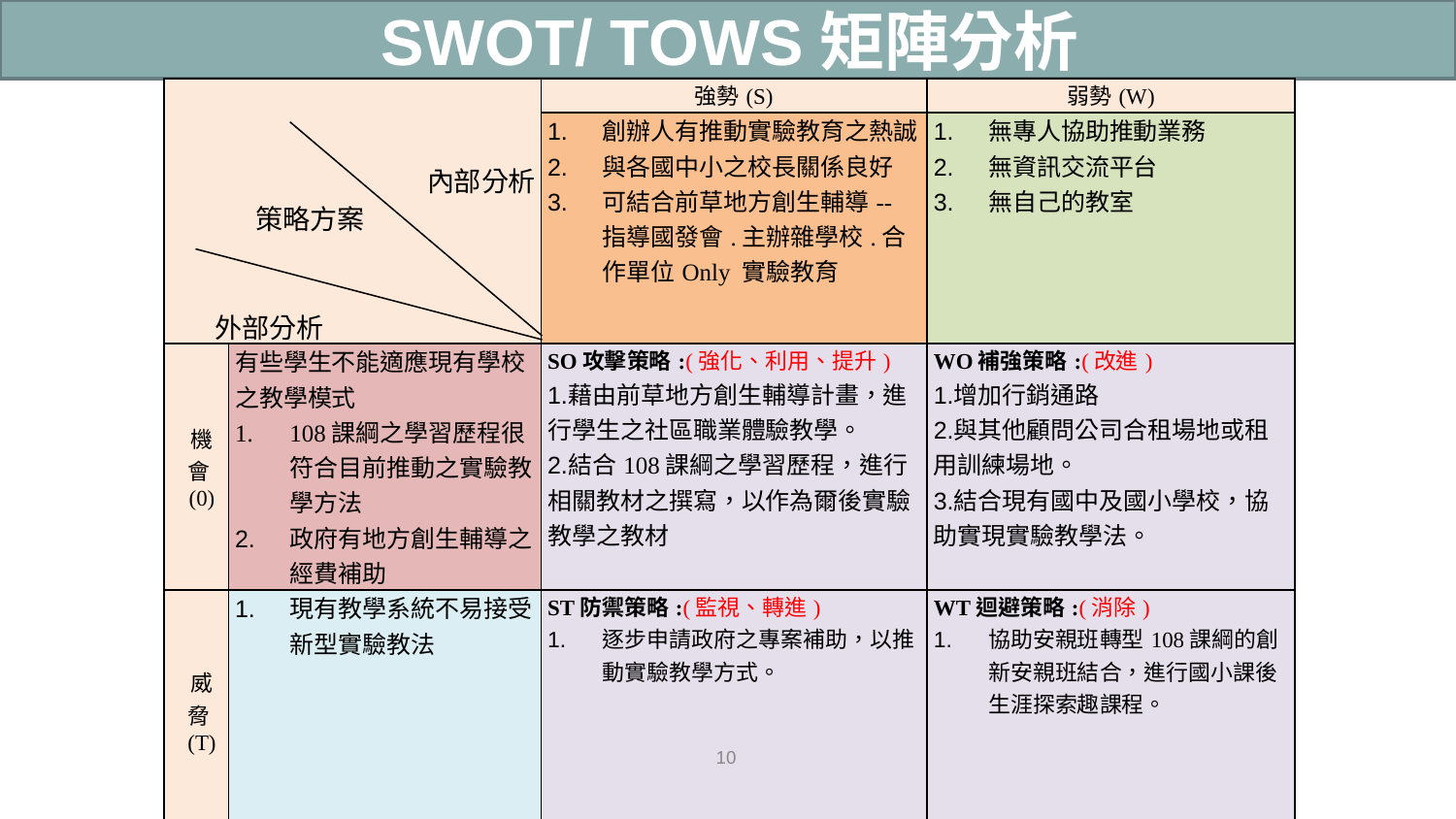

SWOT/ TOWS矩陣分析
|  |  | 強勢(S) | 弱勢(W) |
| --- | --- | --- | --- |
|  |  | 創辦人有推動實驗教育之熱誠 與各國中小之校長關係良好 可結合前草地方創生輔導--指導國發會.主辦雜學校.合作單位Only 實驗教育 | 無專人協助推動業務 無資訊交流平台 無自己的教室 |
| 機會(0) | 有些學生不能適應現有學校之教學模式 108課綱之學習歷程很符合目前推動之實驗教學方法 政府有地方創生輔導之經費補助 | SO攻擊策略:(強化、利用、提升) 藉由前草地方創生輔導計畫，進行學生之社區職業體驗教學。 結合108課綱之學習歷程，進行相關教材之撰寫，以作為爾後實驗教學之教材 | WO補強策略:(改進) 增加行銷通路 與其他顧問公司合租場地或租用訓練場地。 結合現有國中及國小學校，協助實現實驗教學法。 |
| 威脅(T) | 現有教學系統不易接受新型實驗教法 | ST防禦策略:(監視、轉進) 逐步申請政府之專案補助，以推動實驗教學方式。 | WT迴避策略:(消除) 協助安親班轉型108課綱的創新安親班結合，進行國小課後生涯探索趣課程。 |

內部分析
策略方案

外部分析
10